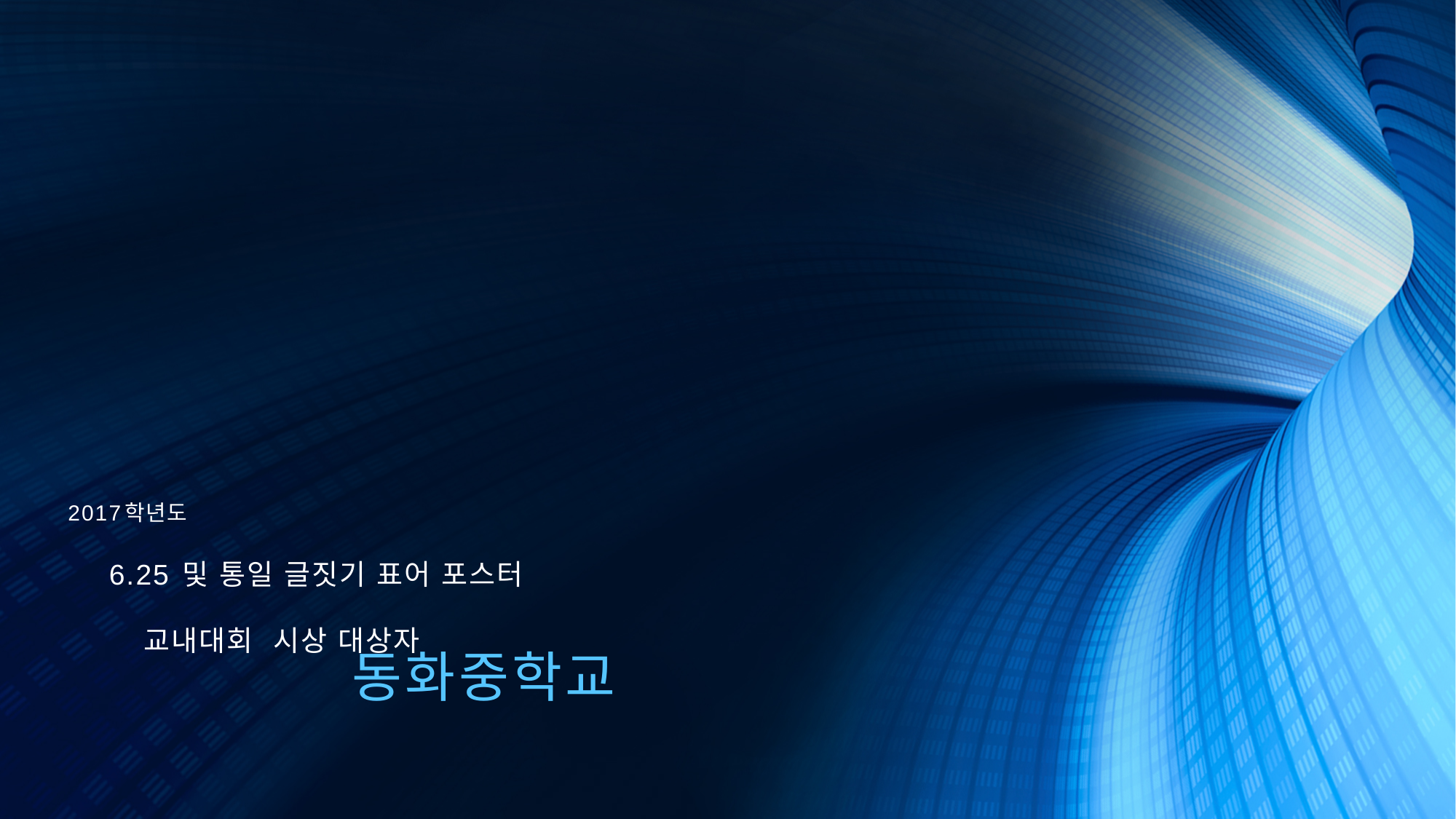

# 2017학년도 6.25 및 통일 글짓기 표어 포스터 교내대회  시상 대상자

             동화중학교